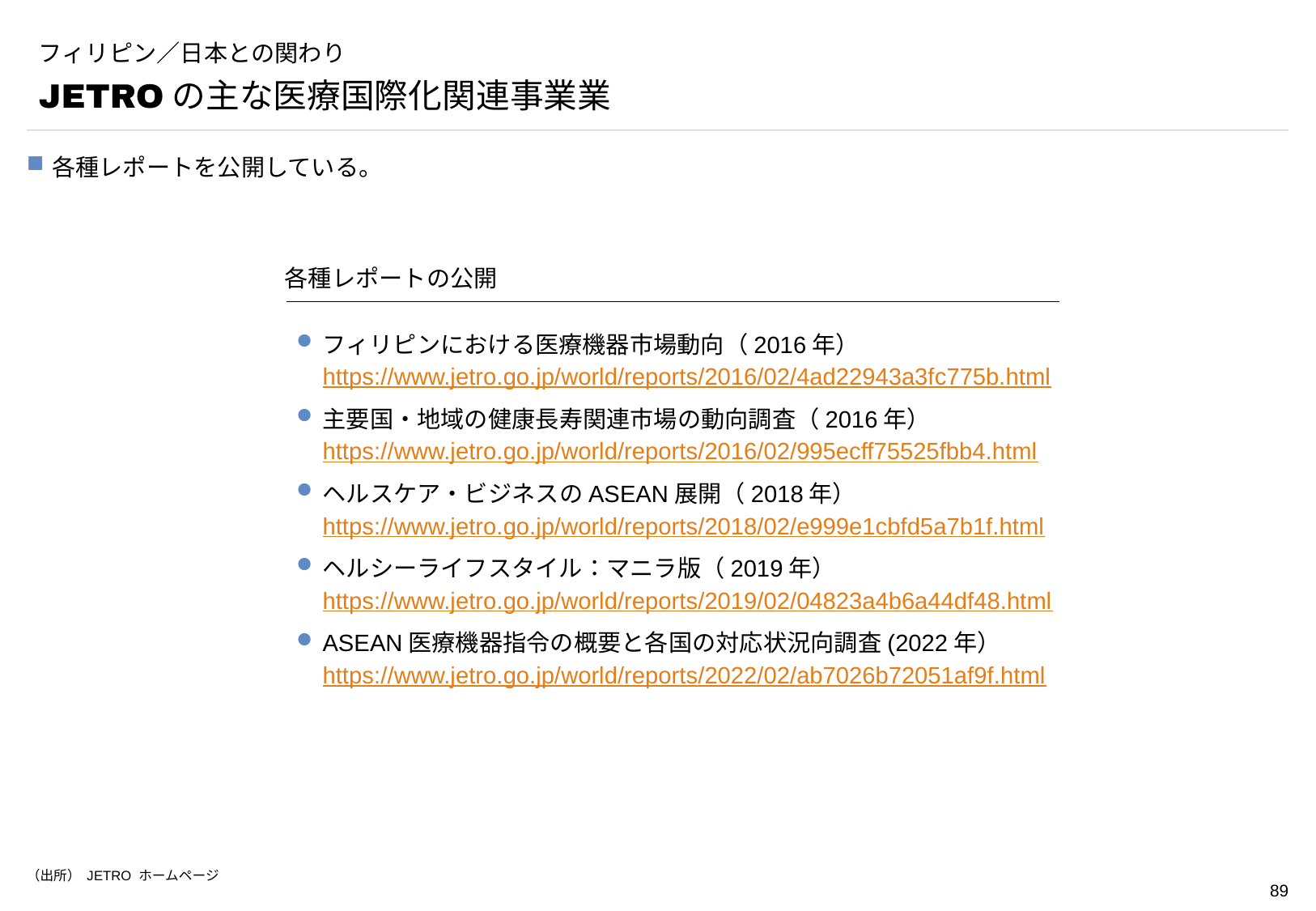

# フィリピン／日本との関わり
JETROの主な医療国際化関連事業業
各種レポートを公開している。
各種レポートの公開
フィリピンにおける医療機器市場動向（2016年）
https://www.jetro.go.jp/world/reports/2016/02/4ad22943a3fc775b.html
主要国・地域の健康長寿関連市場の動向調査（2016年）
https://www.jetro.go.jp/world/reports/2016/02/995ecff75525fbb4.html
ヘルスケア・ビジネスのASEAN展開（2018年）
https://www.jetro.go.jp/world/reports/2018/02/e999e1cbfd5a7b1f.html
ヘルシーライフスタイル：マニラ版（2019年）
https://www.jetro.go.jp/world/reports/2019/02/04823a4b6a44df48.html
ASEAN医療機器指令の概要と各国の対応状況向調査(2022年）
https://www.jetro.go.jp/world/reports/2022/02/ab7026b72051af9f.html
（出所） JETRO ホームページ